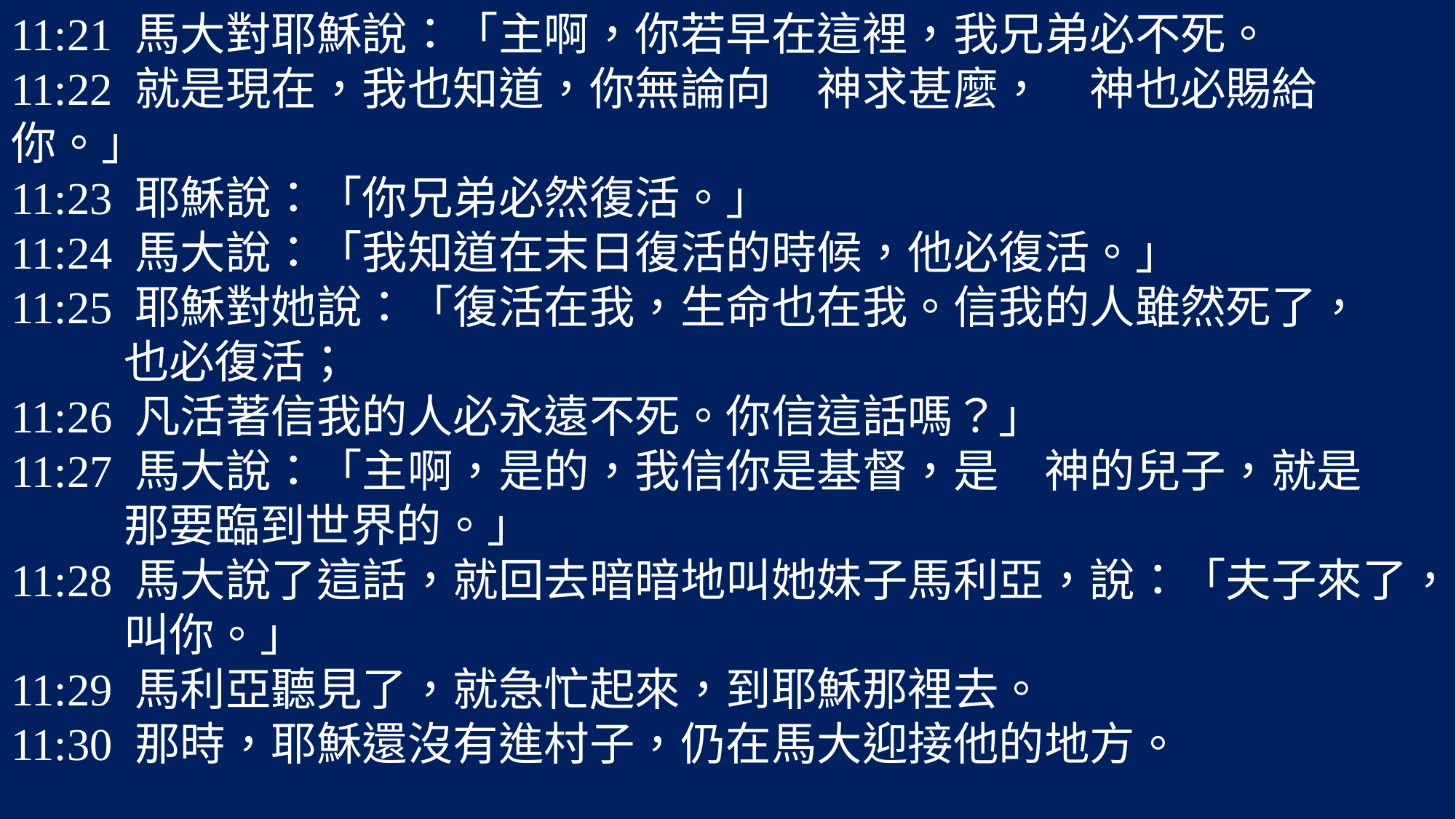

11:21 馬大對耶穌說：「主啊，你若早在這裡，我兄弟必不死。
11:22 就是現在，我也知道，你無論向　神求甚麼，　神也必賜給你。」
11:23 耶穌說：「你兄弟必然復活。」
11:24 馬大說：「我知道在末日復活的時候，他必復活。」
11:25 耶穌對她說：「復活在我，生命也在我。信我的人雖然死了，
          也必復活；
11:26 凡活著信我的人必永遠不死。你信這話嗎？」
11:27 馬大說：「主啊，是的，我信你是基督，是　神的兒子，就是
          那要臨到世界的。」
11:28 馬大說了這話，就回去暗暗地叫她妹子馬利亞，說：「夫子來了，
          叫你。」
11:29 馬利亞聽見了，就急忙起來，到耶穌那裡去。
11:30 那時，耶穌還沒有進村子，仍在馬大迎接他的地方。